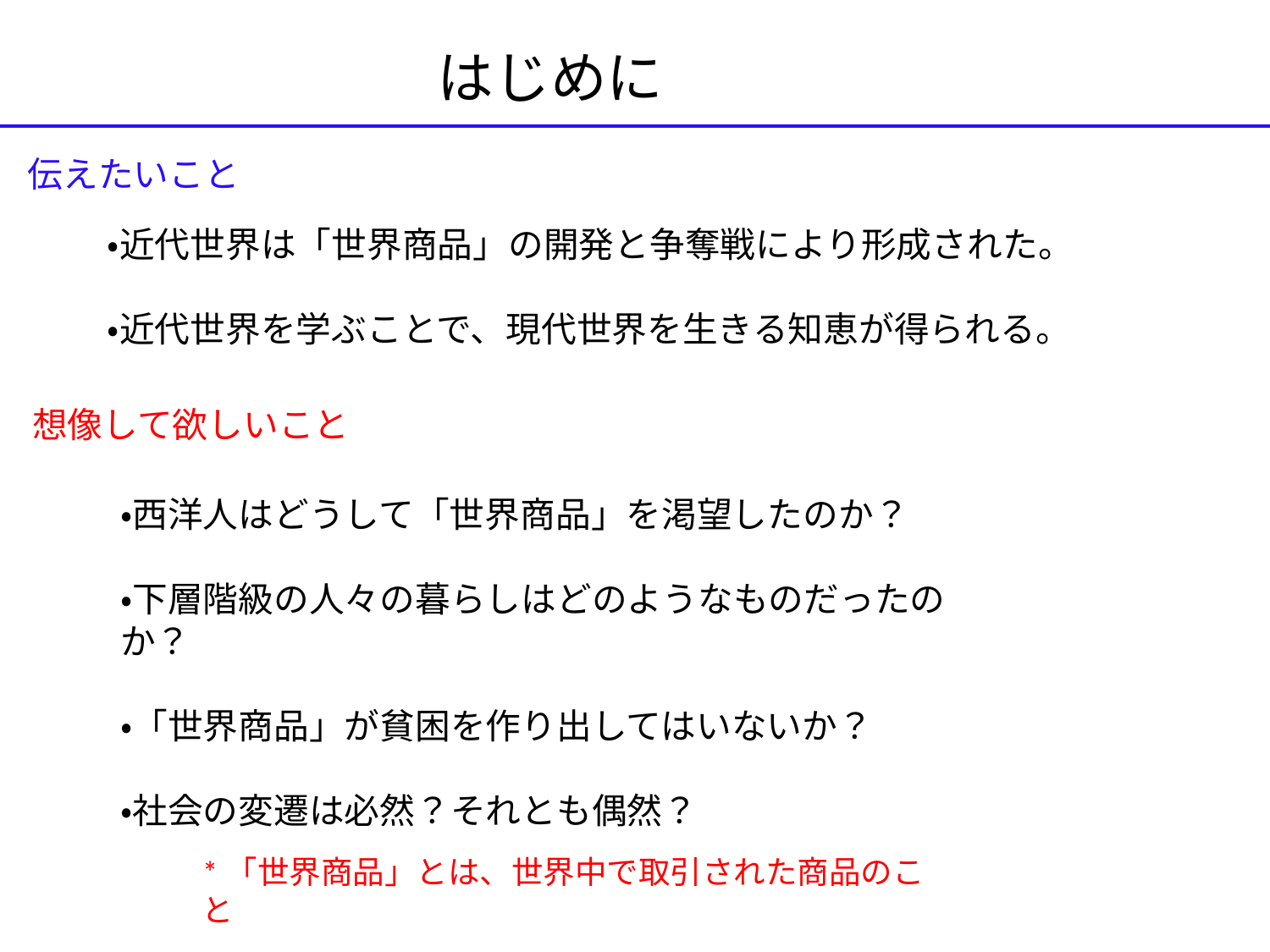

はじめに
伝えたいこと
・近代世界は「世界商品」の開発と争奪戦により形成された。

・近代世界を学ぶことで、現代世界を生きる知恵が得られる。
想像して欲しいこと
・西洋人はどうして「世界商品」を渇望したのか？

・下層階級の人々の暮らしはどのようなものだったのか？

・「世界商品」が貧困を作り出してはいないか？

・社会の変遷は必然？それとも偶然？
*「世界商品」とは、世界中で取引された商品のこと